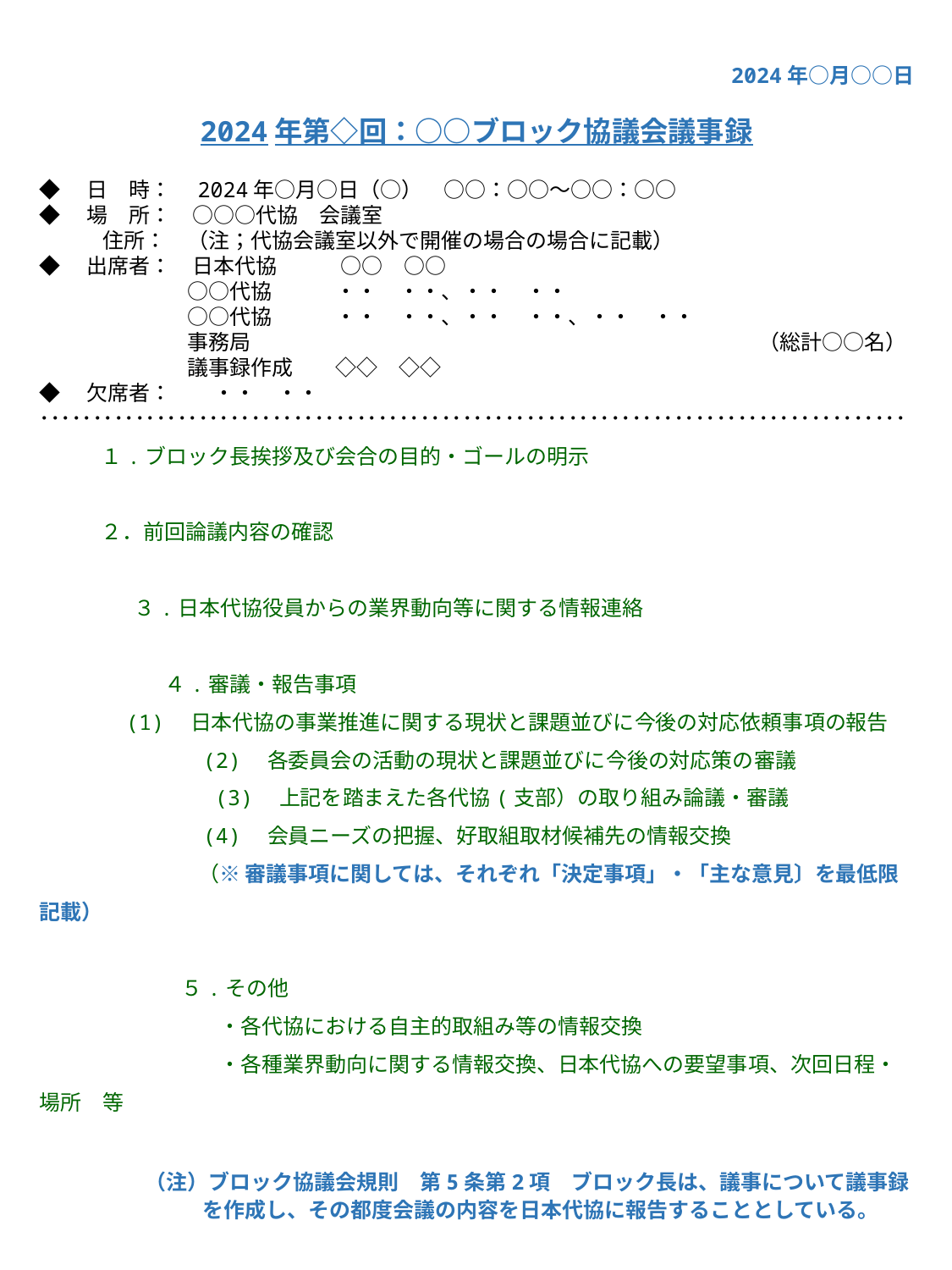

2024年○月○○日

2024年第◇回：○○ブロック協議会議事録

◆　日　時：　2024年○月○日（○）　○○：○○～○○：○○
◆　場　所：　○○○代協　会議室
　　　住所：　（注；代協会議室以外で開催の場合の場合に記載）
◆　出席者：　日本代協　　　○○　○○
　　　　　　　○○代協　　　・・　・・、・・　・・
　　　　　　　○○代協　　　・・　・・、・・　・・、・・　・・
　　　　　　　事務局　　　　　　　　　　　　　　　　　　　　　　　　（総計○○名）
　　　　　　　議事録作成　　◇◇　◇◇
◆　欠席者：　　・・　・・
･･････････････････････････････････････････････････････････････････････････････････
１.ブロック長挨拶及び会合の目的・ゴールの明示

２．前回論議内容の確認

      ３.日本代協役員からの業界動向等に関する情報連絡

　　　４.審議・報告事項
 (1)　日本代協の事業推進に関する現状と課題並びに今後の対応依頼事項の報告
　　　　(2)　各委員会の活動の現状と課題並びに今後の対応策の審議
        (3)　上記を踏まえた各代協(支部）の取り組み論議・審議
　　　　(4)　会員ニーズの把握、好取組取材候補先の情報交換
　　　　（※ 審議事項に関しては、それぞれ「決定事項」・「主な意見〕を最低限記載）

　　　 ５.その他
　　　　　・各代協における自主的取組み等の情報交換
　　　　　・各種業界動向に関する情報交換、日本代協への要望事項、次回日程・場所　等

　（注）ブロック協議会規則　第5条第2項　ブロック長は、議事について議事録
　　　　 を作成し、その都度会議の内容を日本代協に報告することとしている。